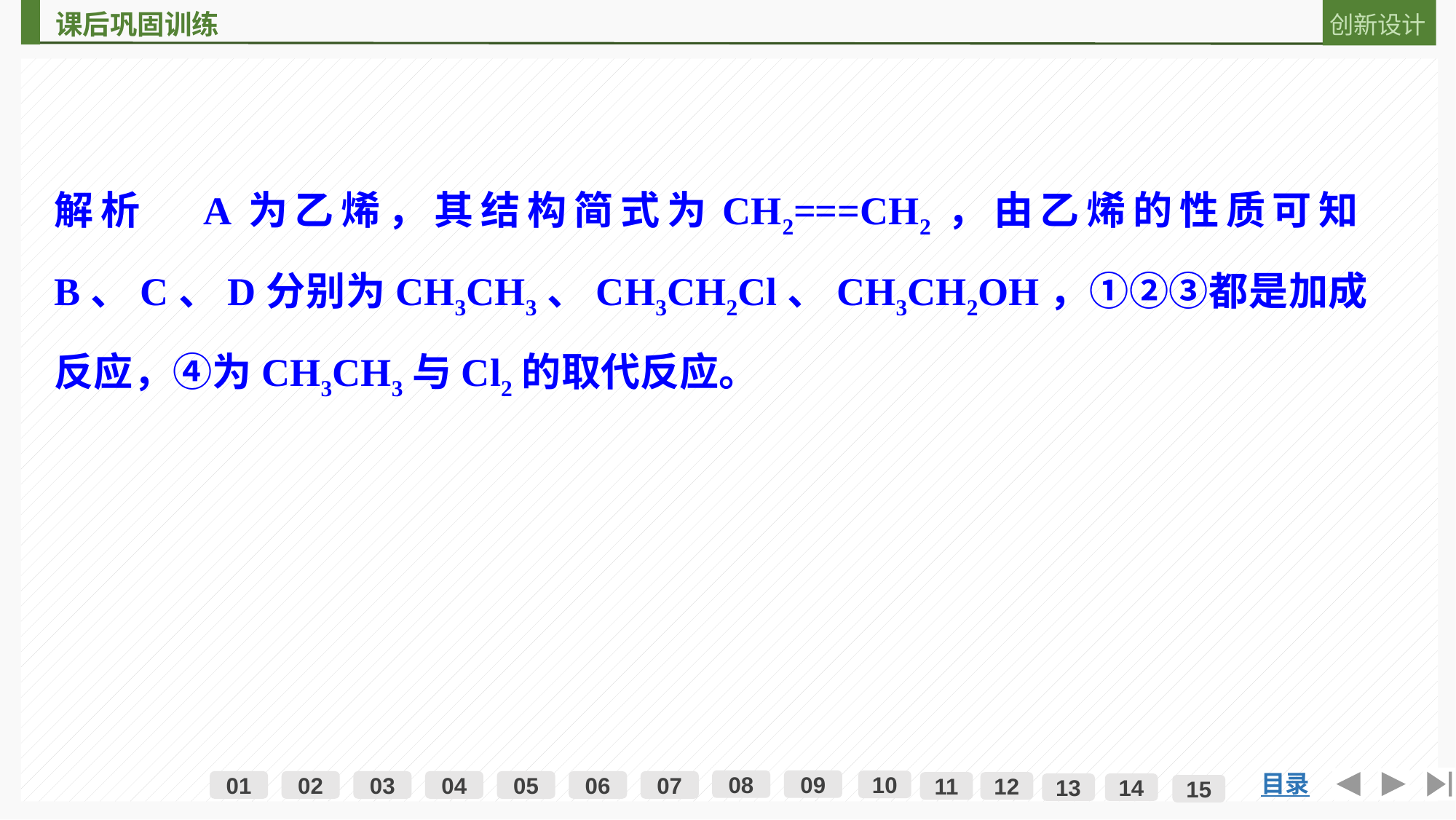

解析　A为乙烯，其结构简式为CH2===CH2，由乙烯的性质可知B、C、D分别为CH3CH3、CH3CH2Cl、CH3CH2OH，①②③都是加成反应，④为CH3CH3与Cl2的取代反应。